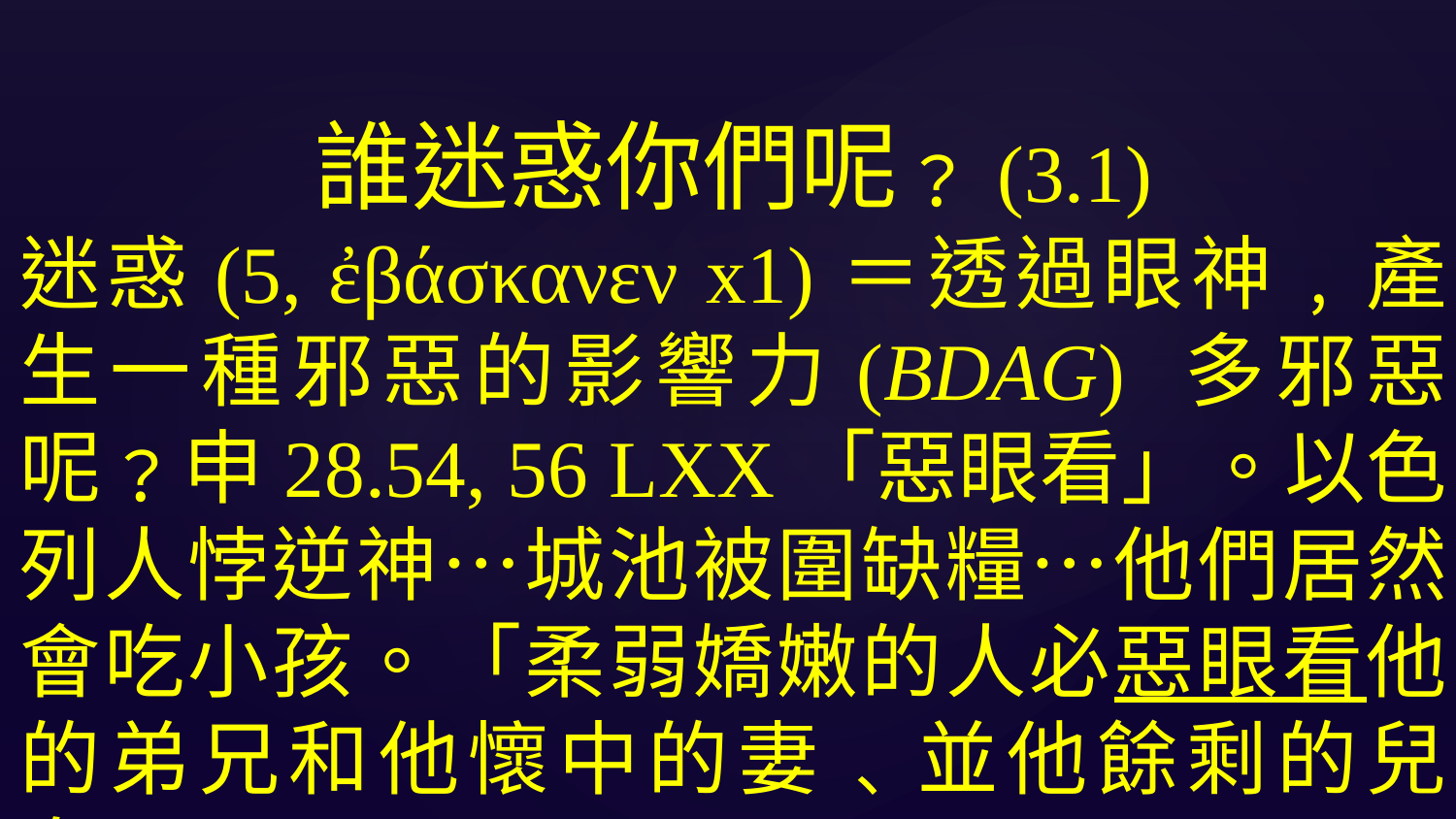

誰迷惑你們呢﹖(3.1)
迷惑(5, ἐβάσκανεν x1)＝透過眼神﹐產生一種邪惡的影響力(BDAG) 多邪惡呢﹖申28.54, 56 LXX「惡眼看」。以色列人悖逆神…城池被圍缺糧…他們居然會吃小孩。「柔弱嬌嫩的人必惡眼看他的弟兄和他懷中的妻﹑並他餘剩的兒女。」